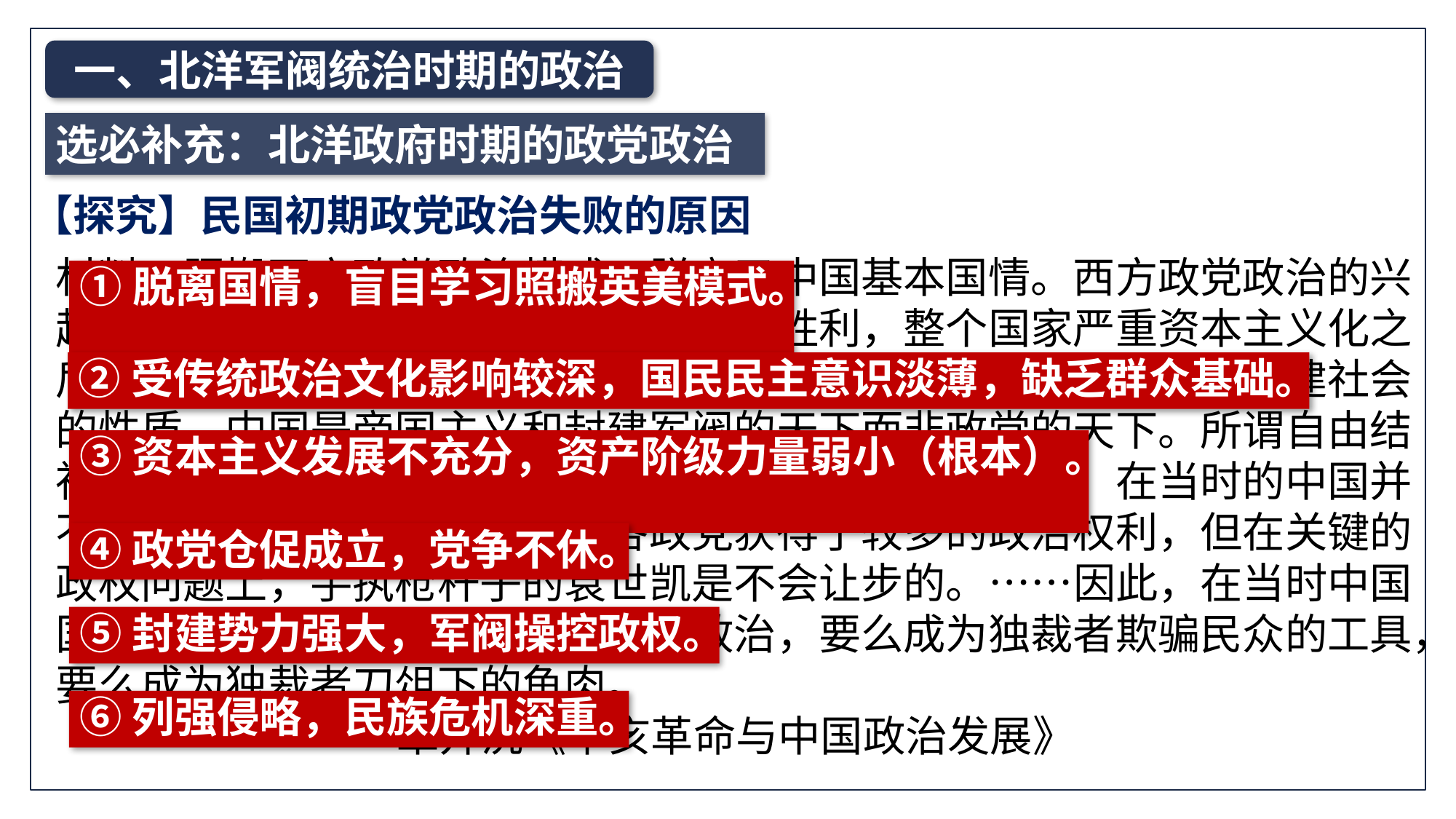

一、北洋军阀统治时期的政治
选必补充：北洋政府时期的政党政治
【探究】民国初期政党政治失败的原因
材料：照搬西方政党政治模式，脱离了中国基本国情。西方政党政治的兴起与其制度的确立，是在资产阶级革命胜利，整个国家严重资本主义化之后。辛亥革命后，政权虽然易手，但并没有改变中国半殖民地半封建社会的性质，中国是帝国主义和封建军阀的天下而非政党的天下。所谓自由结社、合法反对、公平竞争、轮流执政等政党政治的原则，在当时的中国并不具备，虽然在形式上，民初各政党获得了较多的政治权利，但在关键的政权问题上，手执枪杆子的袁世凯是不会让步的。……因此，在当时中国国情下，如果政党要去搞所谓政党政治，要么成为独裁者欺骗民众的工具，要么成为独裁者刀俎下的鱼肉。
                          ——章开沅《辛亥革命与中国政治发展》
①脱离国情，盲目学习照搬英美模式。
②受传统政治文化影响较深，国民民主意识淡薄，缺乏群众基础。
③资本主义发展不充分，资产阶级力量弱小（根本）。
④政党仓促成立，党争不休。
⑤封建势力强大，军阀操控政权。
⑥列强侵略，民族危机深重。